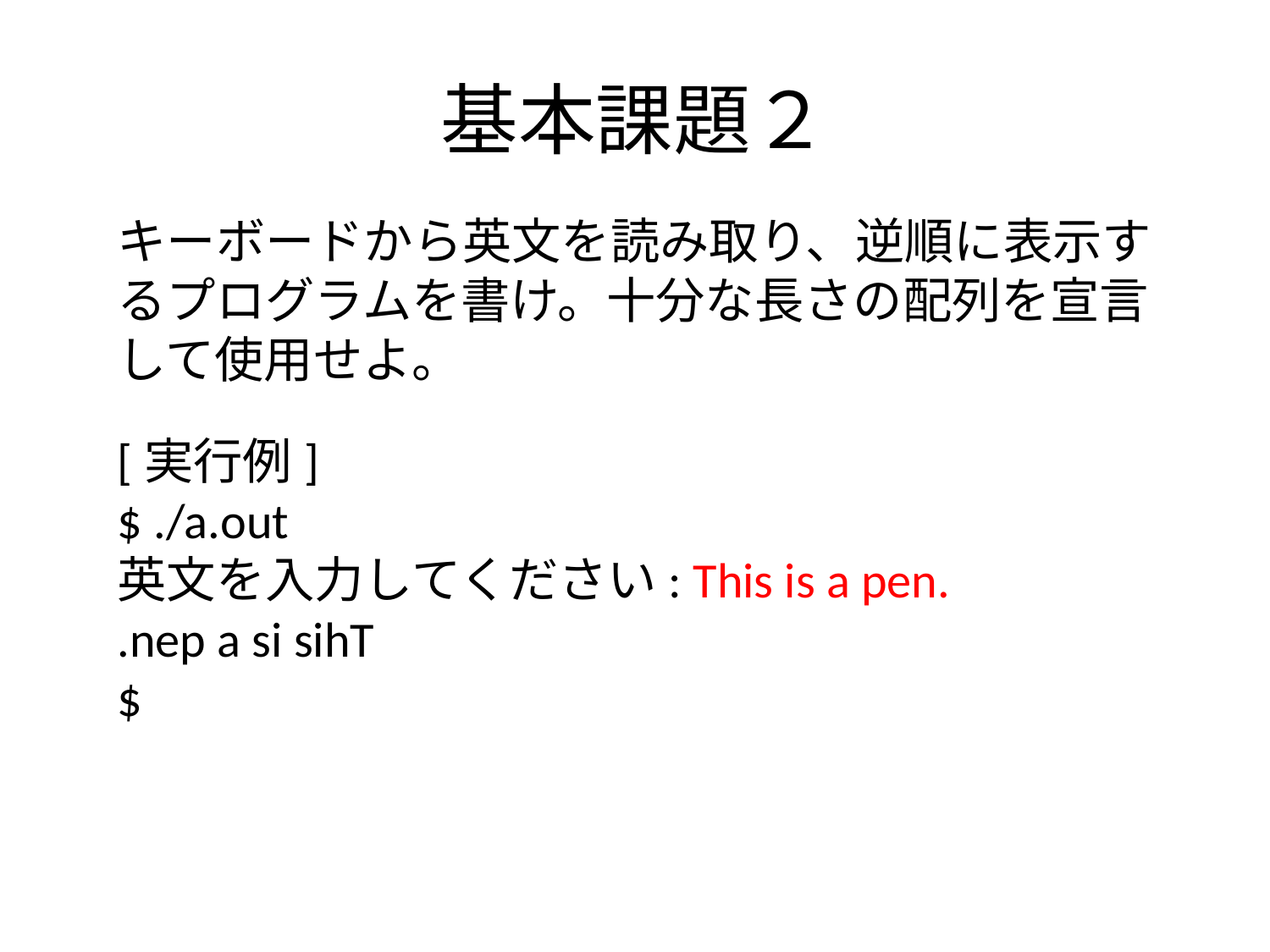

# 基本課題２
キーボードから英文を読み取り、逆順に表示するプログラムを書け。十分な長さの配列を宣言して使用せよ。
[実行例]
$ ./a.out
英文を入力してください: This is a pen.
.nep a si sihT
$